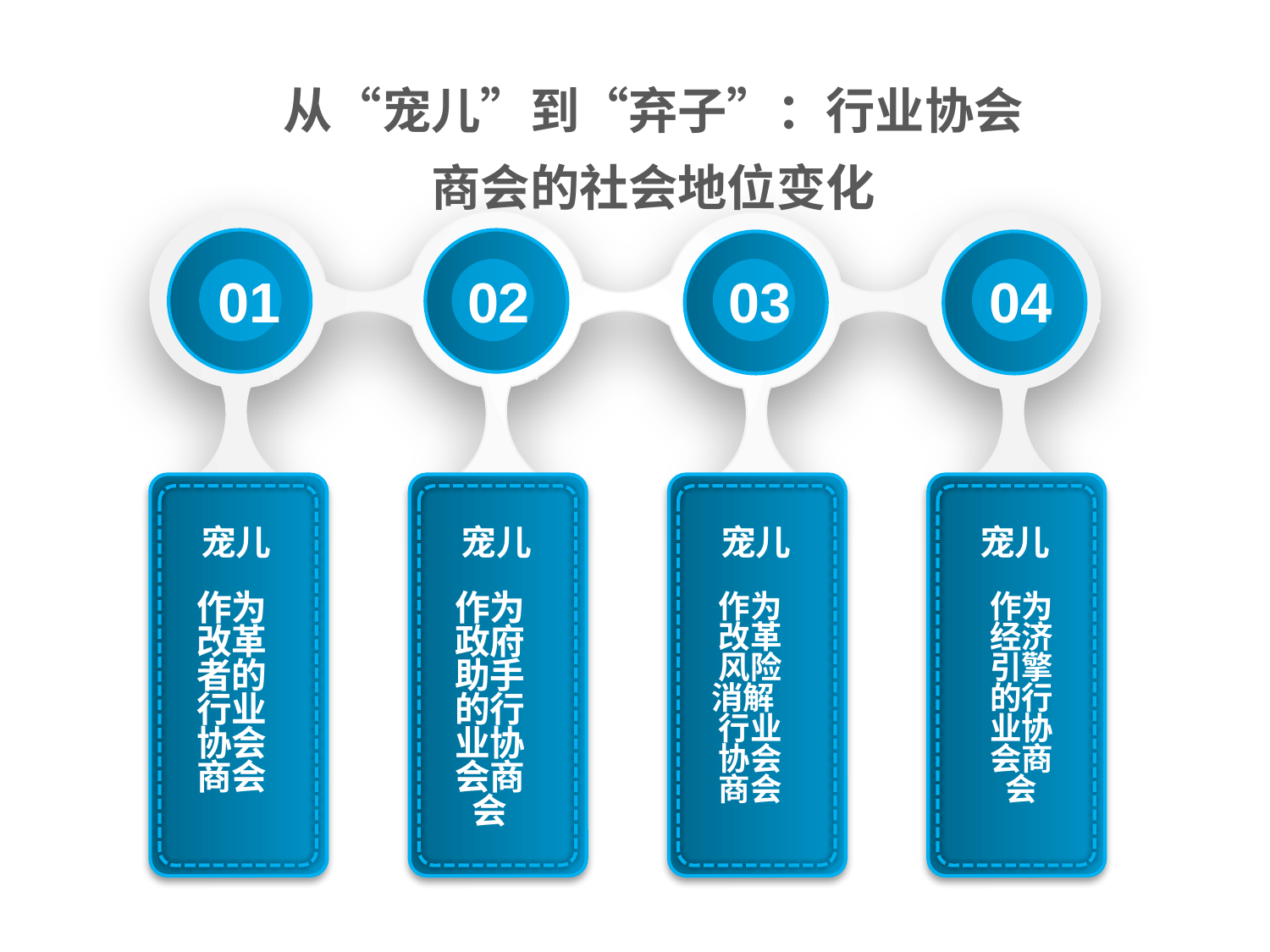

从“宠儿”到“弃子”：行业协会商会的社会地位变化

01
02
03
04

宠儿
宠儿
宠儿
宠儿
作为改革者的行业协会商会
作为政府助手的行业协会商会
作为改革风险消解   行业协会商会
作为经济引擎的行业协会商会